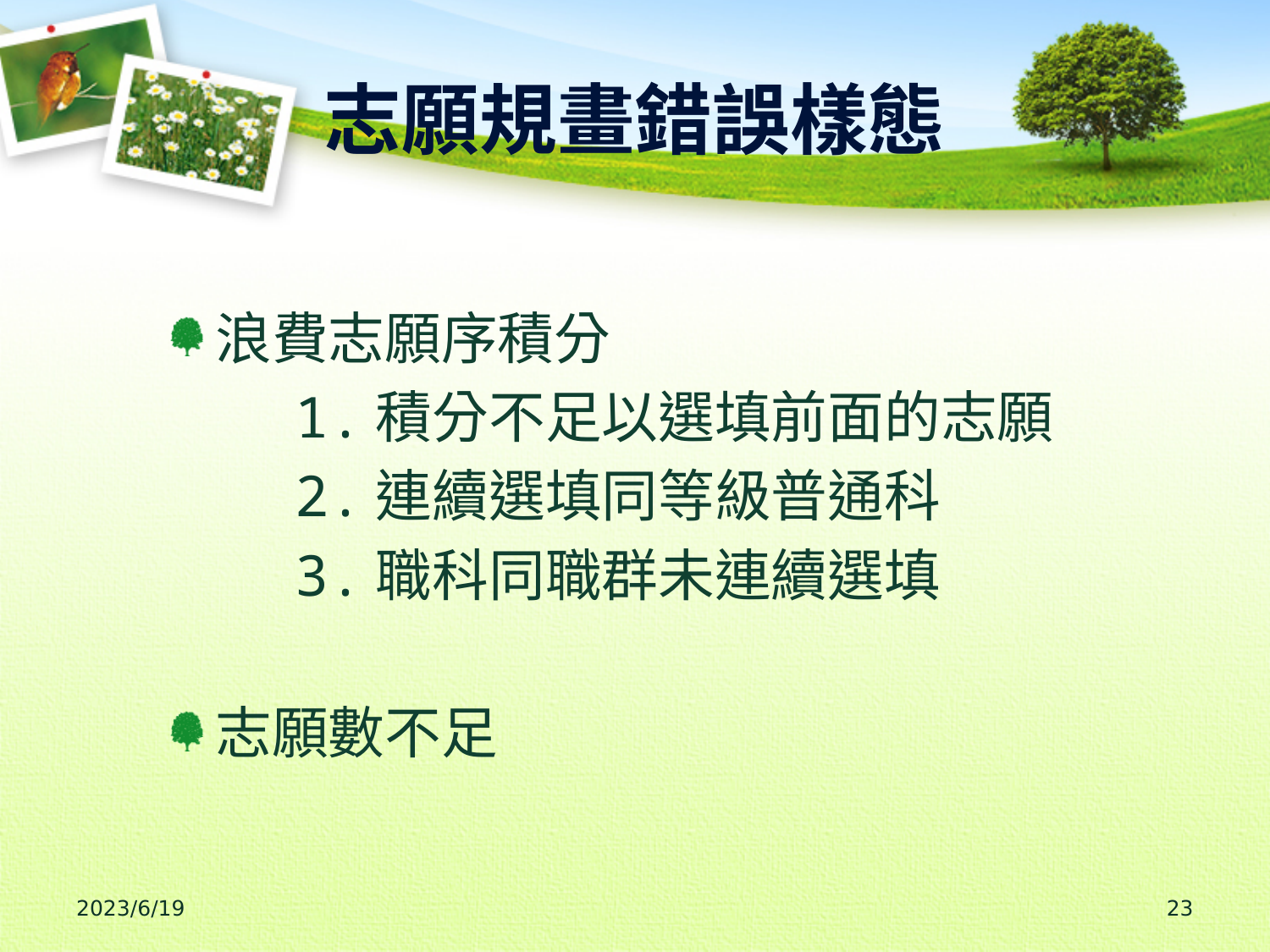

志願規畫錯誤樣態
浪費志願序積分
	1.積分不足以選填前面的志願
	2.連續選填同等級普通科
	3.職科同職群未連續選填

志願數不足

2023/6/19
23